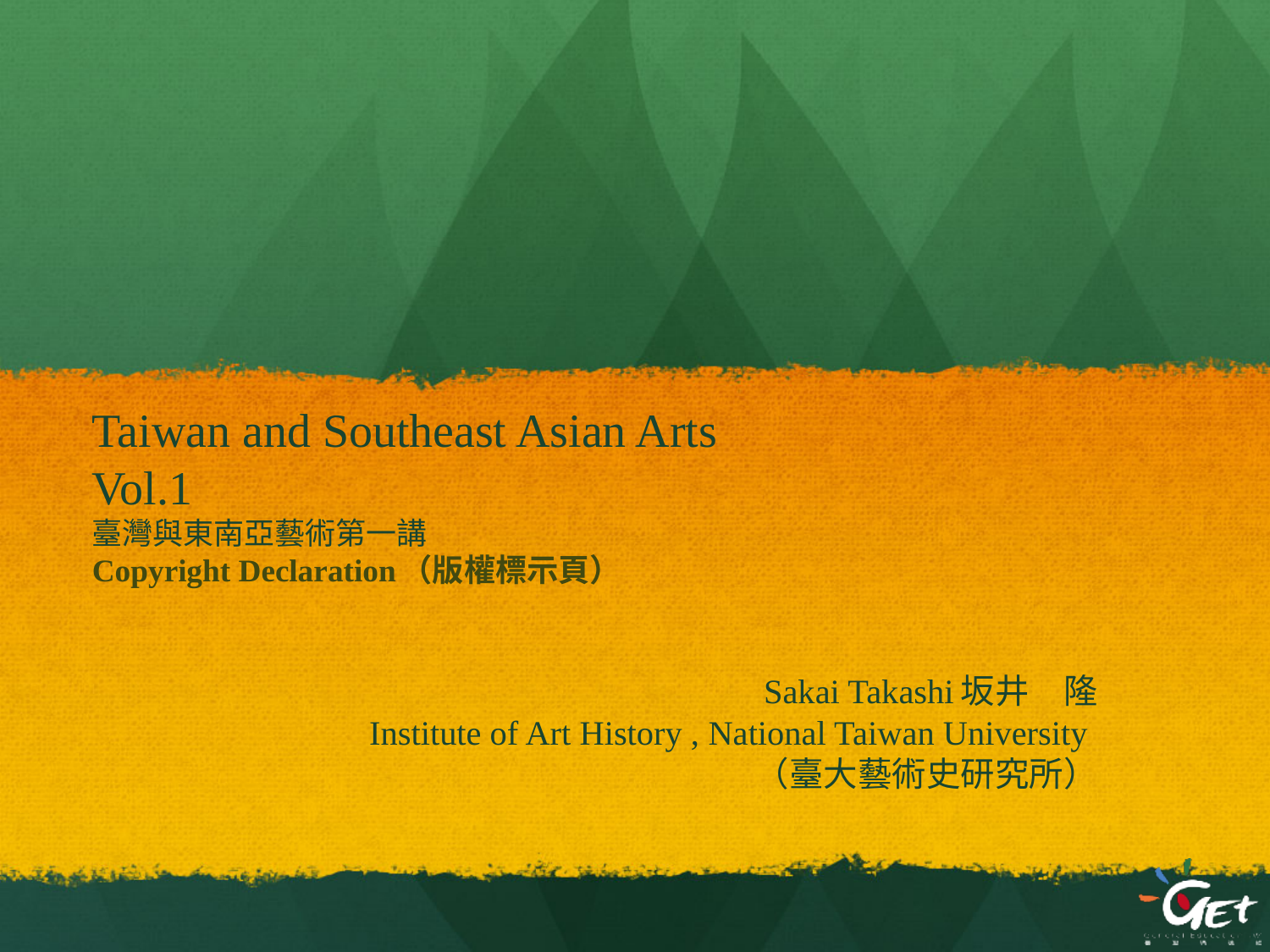

# Taiwan and Southeast Asian Arts Vol.1 臺灣與東南亞藝術第一講 Copyright Declaration（版權標示頁）
Sakai Takashi坂井　隆
Institute of Art History , National Taiwan University
（臺大藝術史研究所）